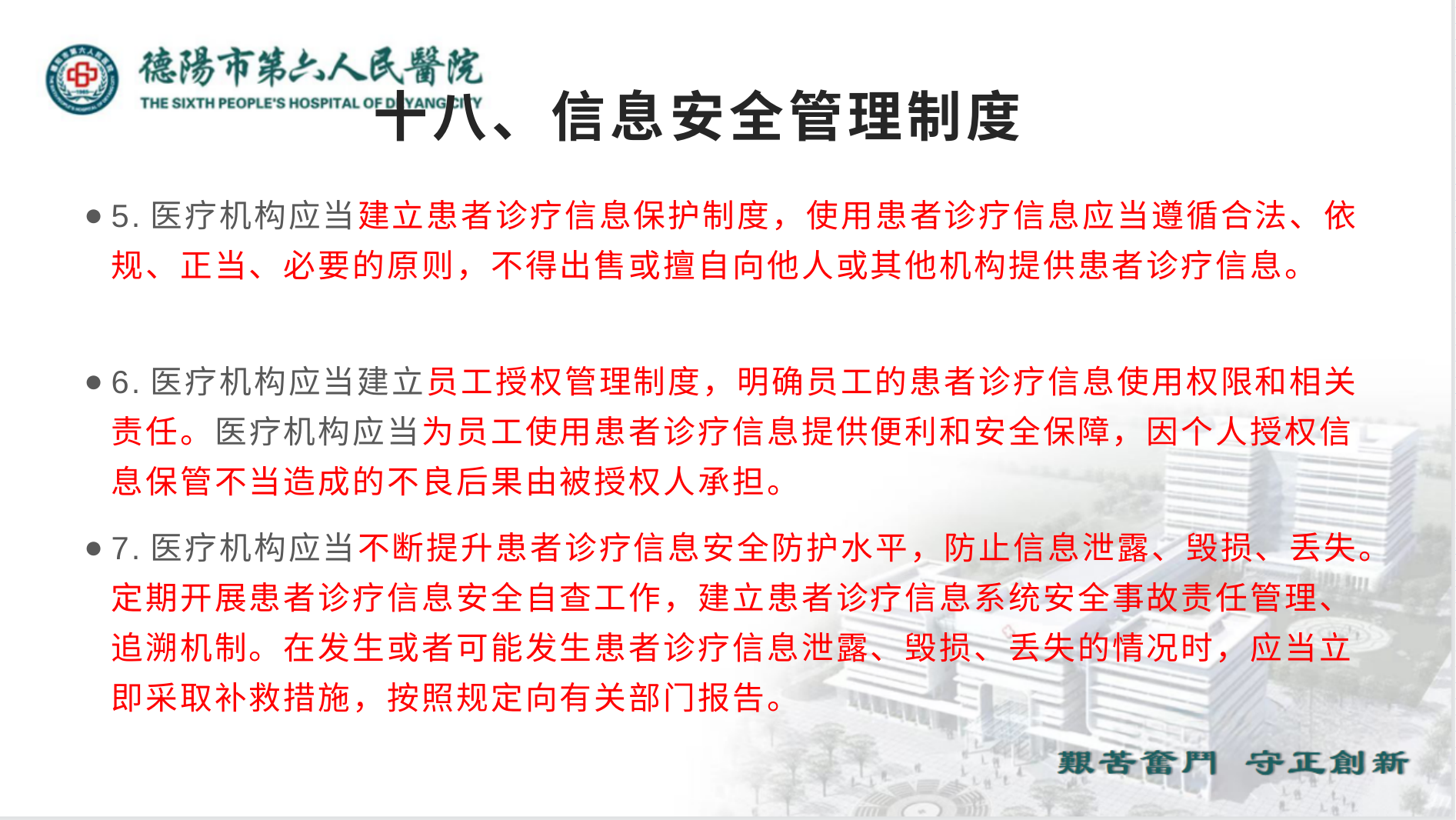

# 十八、信息安全管理制度
5.医疗机构应当建立患者诊疗信息保护制度，使用患者诊疗信息应当遵循合法、依规、正当、必要的原则，不得出售或擅自向他人或其他机构提供患者诊疗信息。
6.医疗机构应当建立员工授权管理制度，明确员工的患者诊疗信息使用权限和相关责任。医疗机构应当为员工使用患者诊疗信息提供便利和安全保障，因个人授权信息保管不当造成的不良后果由被授权人承担。
7.医疗机构应当不断提升患者诊疗信息安全防护水平，防止信息泄露、毁损、丢失。定期开展患者诊疗信息安全自查工作，建立患者诊疗信息系统安全事故责任管理、追溯机制。在发生或者可能发生患者诊疗信息泄露、毁损、丢失的情况时，应当立即采取补救措施，按照规定向有关部门报告。